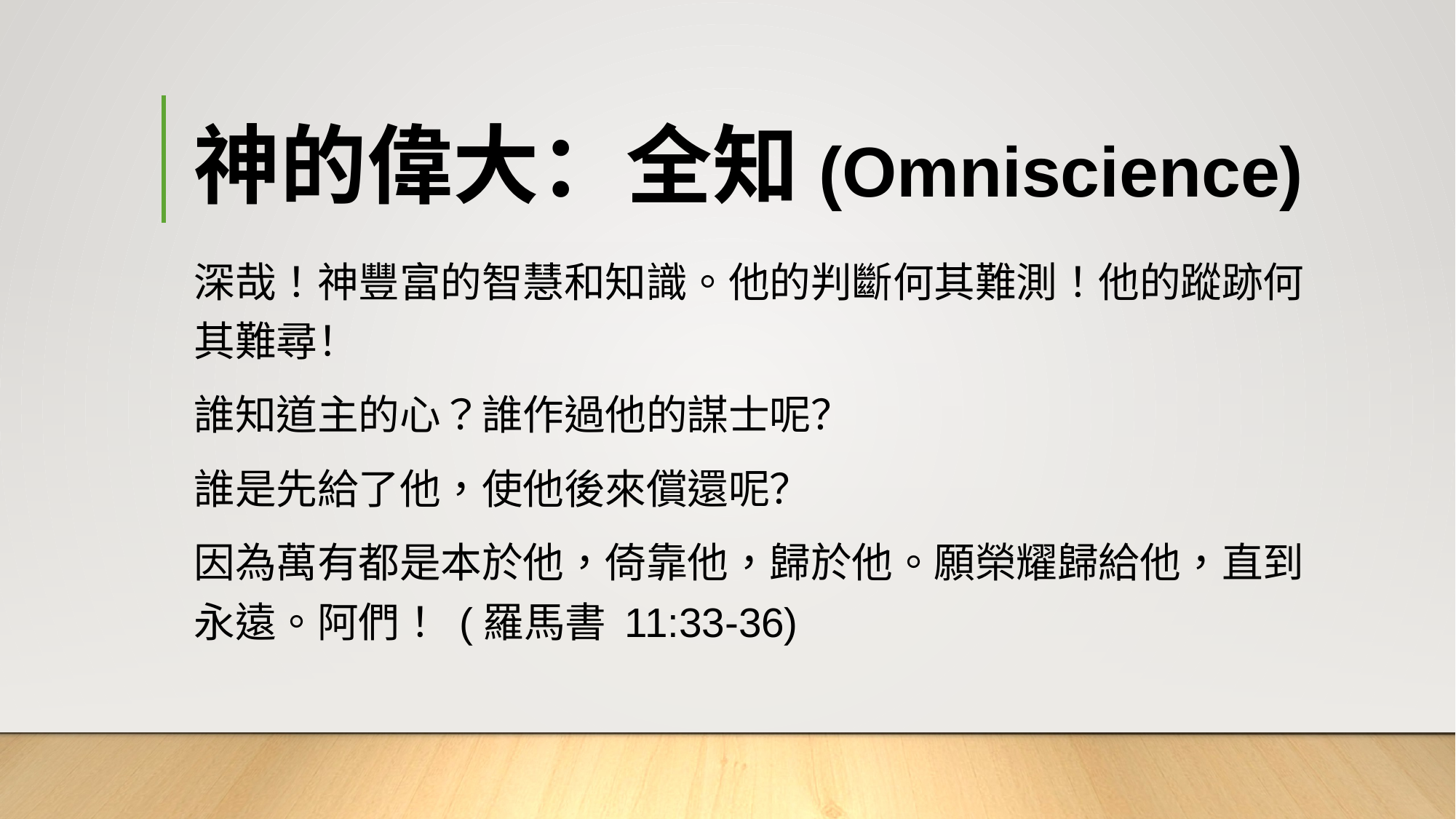

# 神的偉大：全知(Omniscience)
深哉！神豐富的智慧和知識。他的判斷何其難測！他的蹤跡何其難尋！
誰知道主的心？誰作過他的謀士呢？
誰是先給了他，使他後來償還呢？
因為萬有都是本於他，倚靠他，歸於他。願榮耀歸給他，直到永遠。阿們！ (羅馬書 11:33-36)